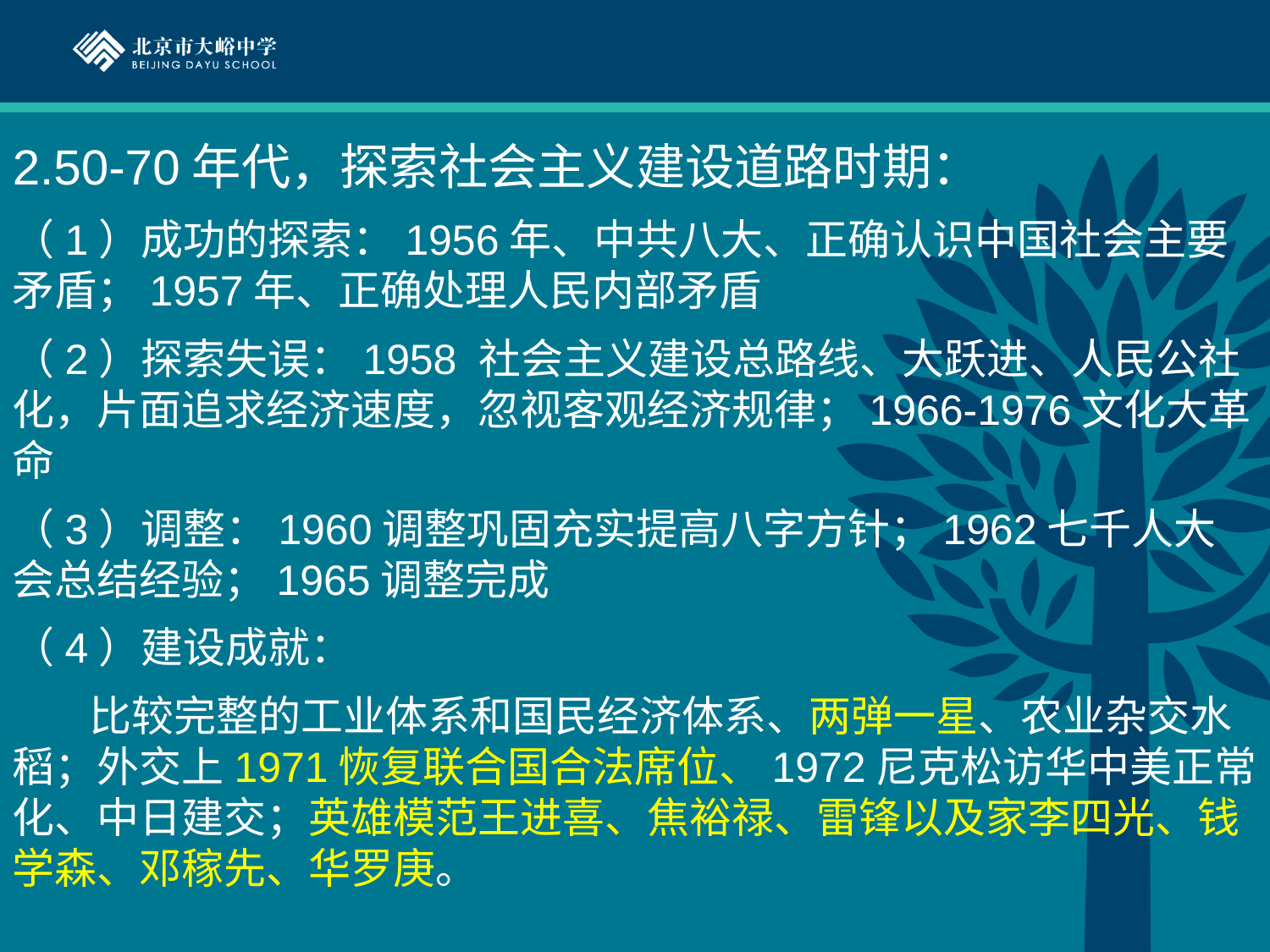

2.50-70年代，探索社会主义建设道路时期：
（1）成功的探索：1956年、中共八大、正确认识中国社会主要矛盾；1957年、正确处理人民内部矛盾
（2）探索失误：1958 社会主义建设总路线、大跃进、人民公社化，片面追求经济速度，忽视客观经济规律；1966-1976文化大革命
（3）调整：1960调整巩固充实提高八字方针；1962七千人大会总结经验；1965调整完成
（4）建设成就：
       比较完整的工业体系和国民经济体系、两弹一星、农业杂交水稻；外交上1971恢复联合国合法席位、1972尼克松访华中美正常化、中日建交；英雄模范王进喜、焦裕禄、雷锋以及家李四光、钱学森、邓稼先、华罗庚。